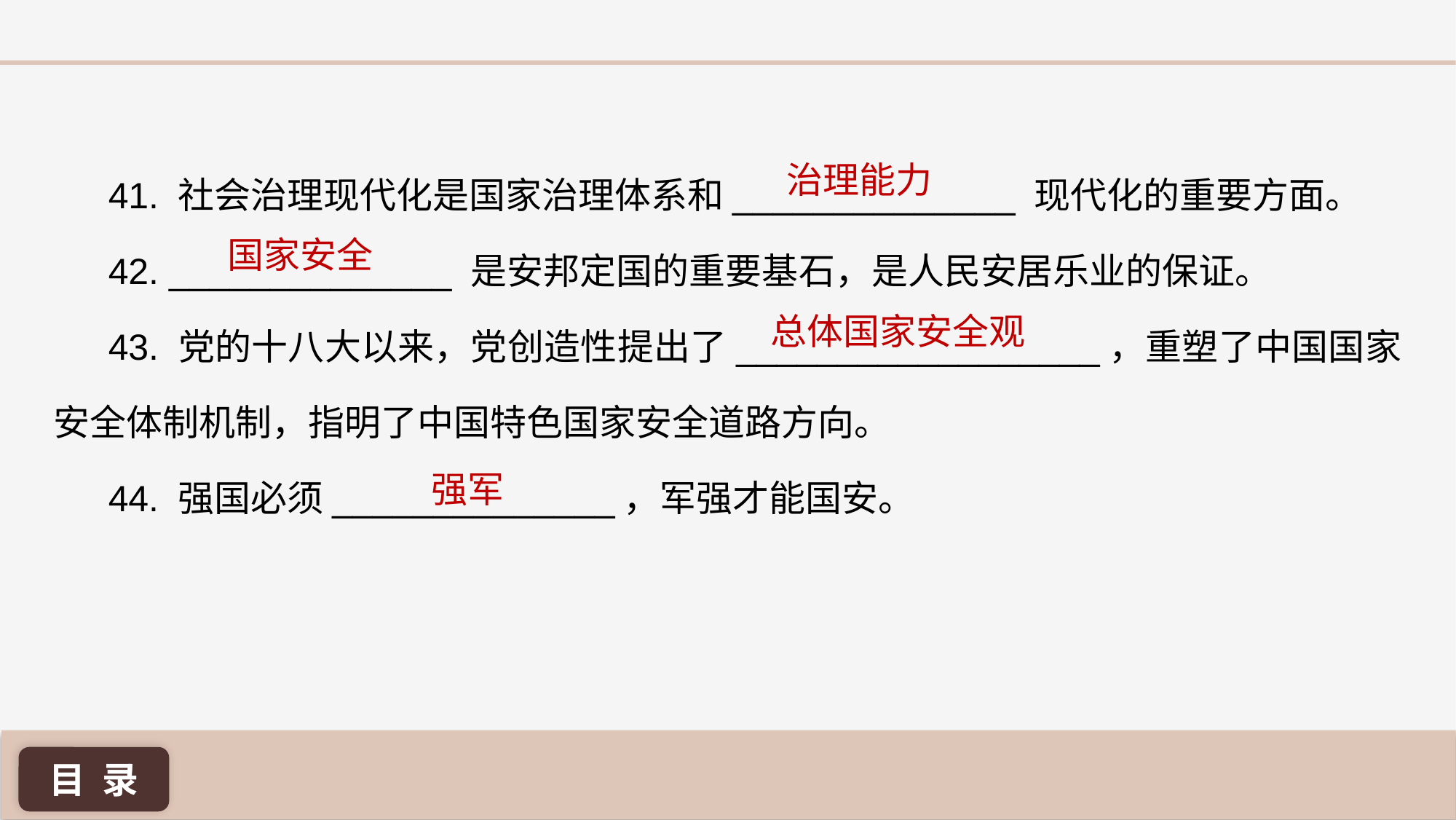

41. 社会治理现代化是国家治理体系和______________ 现代化的重要方面。
42. ______________ 是安邦定国的重要基石，是人民安居乐业的保证。
43. 党的十八大以来，党创造性提出了__________________，重塑了中国国家安全体制机制，指明了中国特色国家安全道路方向。
44. 强国必须______________，军强才能国安。
治理能力
国家安全
总体国家安全观
强军